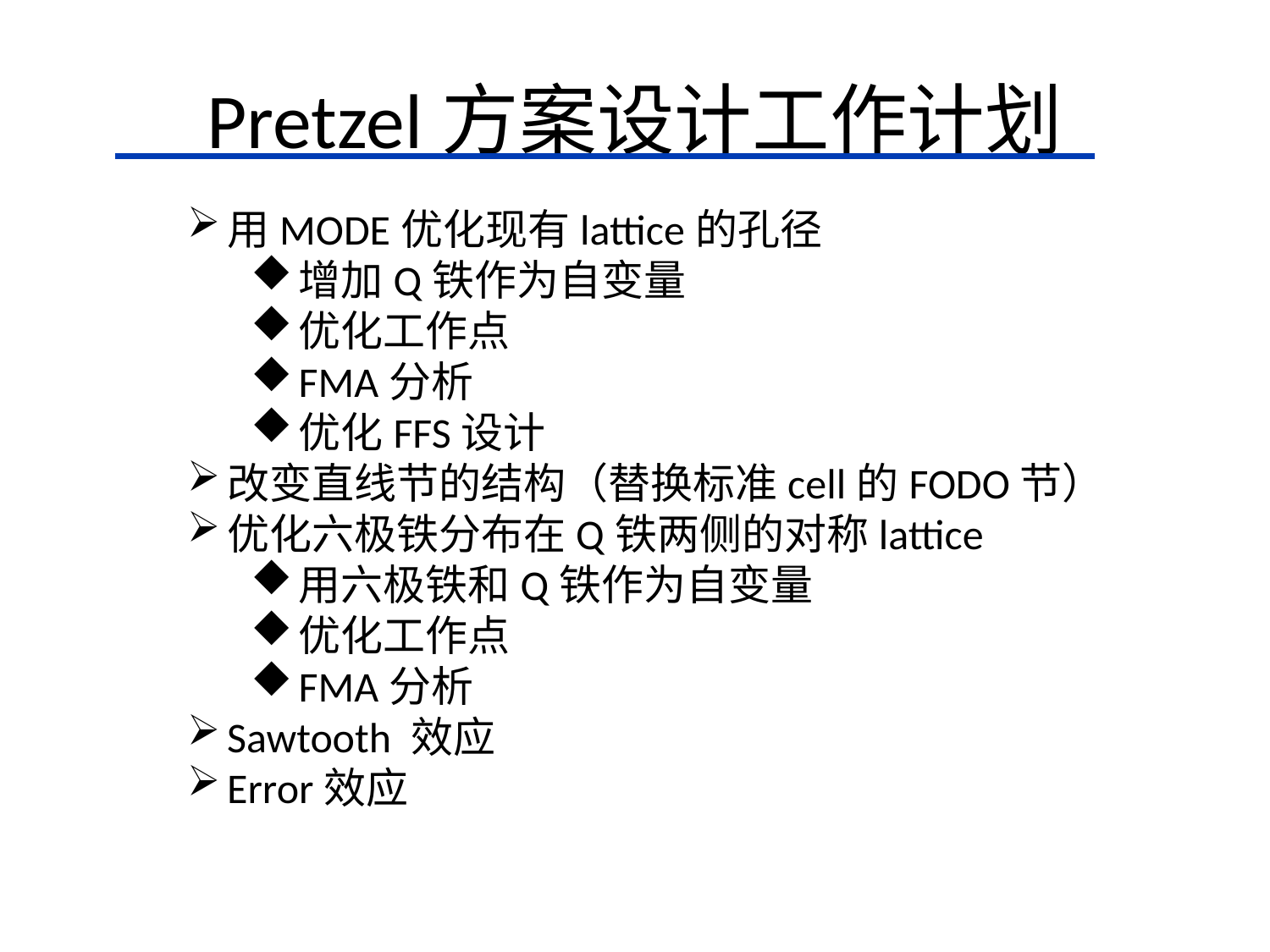

# Pretzel方案设计工作计划
用MODE优化现有lattice的孔径
增加Q铁作为自变量
优化工作点
FMA分析
优化FFS设计
改变直线节的结构（替换标准cell的FODO节）
优化六极铁分布在Q铁两侧的对称lattice
用六极铁和Q铁作为自变量
优化工作点
FMA分析
Sawtooth 效应
Error效应